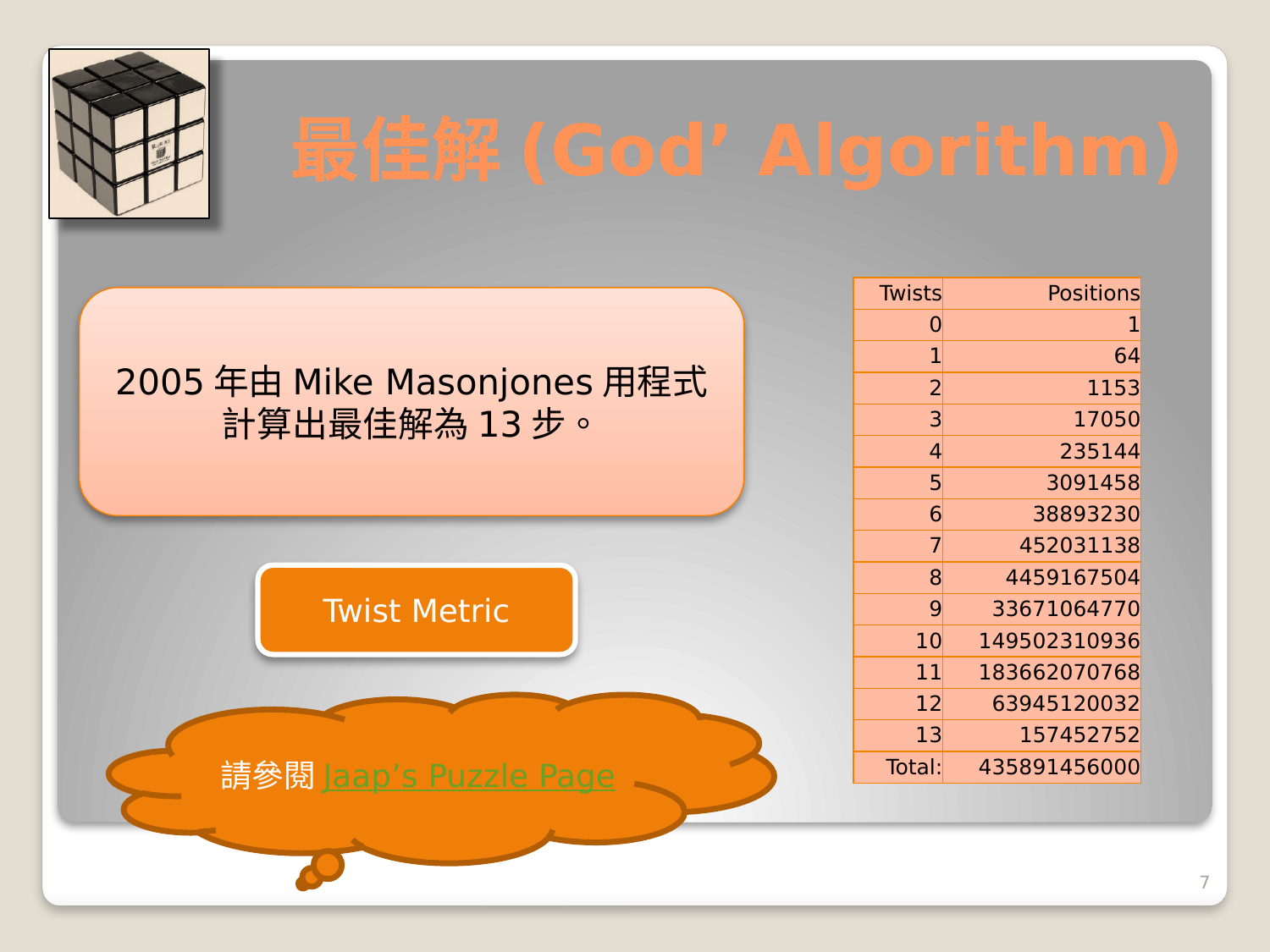

# 最佳解(God’ Algorithm)
| Twists | Positions |
| --- | --- |
| 0 | 1 |
| 1 | 64 |
| 2 | 1153 |
| 3 | 17050 |
| 4 | 235144 |
| 5 | 3091458 |
| 6 | 38893230 |
| 7 | 452031138 |
| 8 | 4459167504 |
| 9 | 33671064770 |
| 10 | 149502310936 |
| 11 | 183662070768 |
| 12 | 63945120032 |
| 13 | 157452752 |
| Total: | 435891456000 |
2005年由Mike Masonjones用程式計算出最佳解為13步。
Twist Metric
請參閱Jaap’s Puzzle Page
7